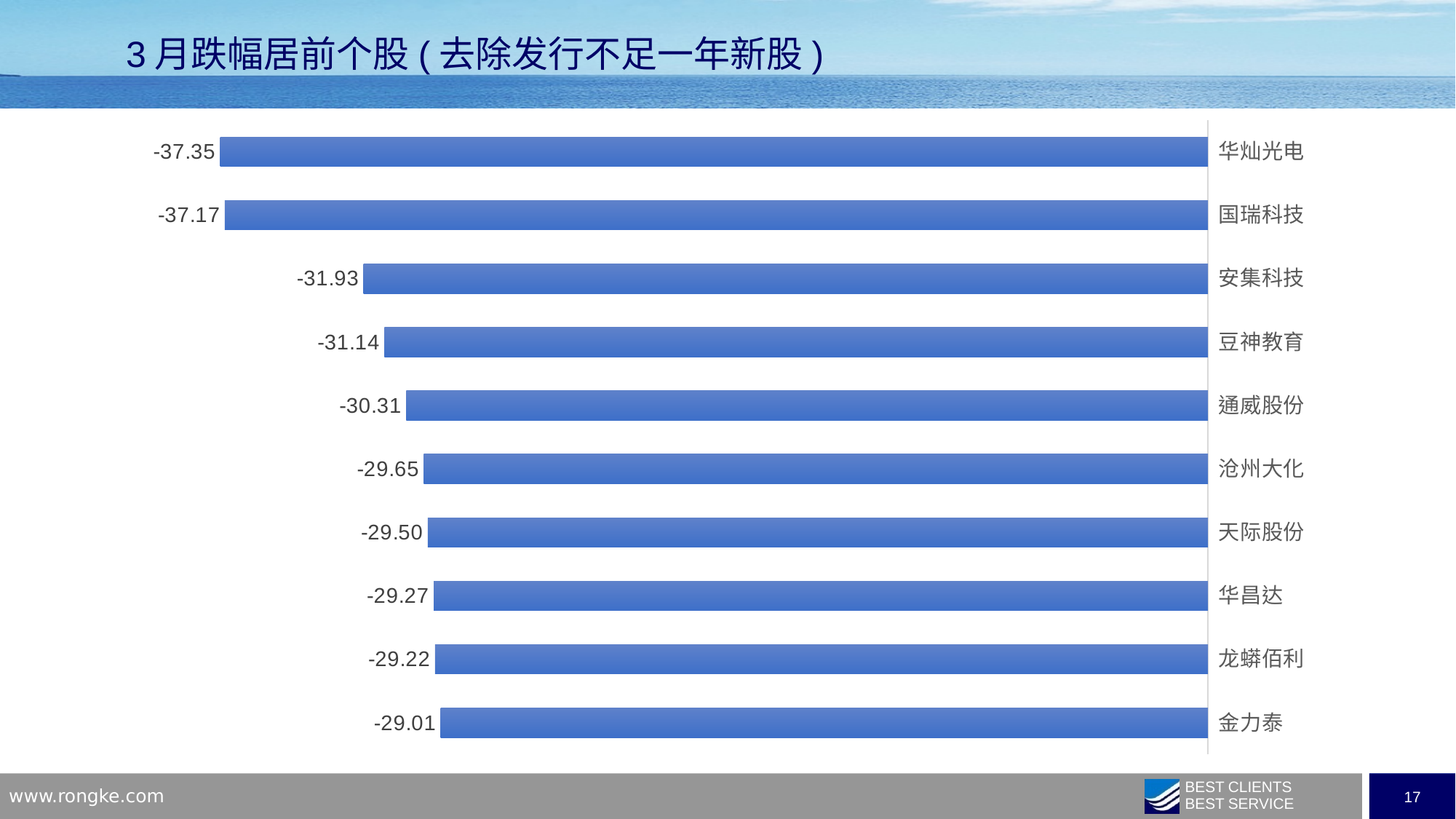

3月跌幅居前个股(去除发行不足一年新股)

### Chart

| Category |  |
|---|---|
| 金力泰 | -29.0083 |
| 龙蟒佰利 | -29.2224 |
| 华昌达 | -29.2735 |
| 天际股份 | -29.5023 |
| 沧州大化 | -29.6489 |
| 通威股份 | -30.3108 |
| 豆神教育 | -31.1359 |
| 安集科技 | -31.9256 |
| 国瑞科技 | -37.1728 |
| 华灿光电 | -37.3486 |